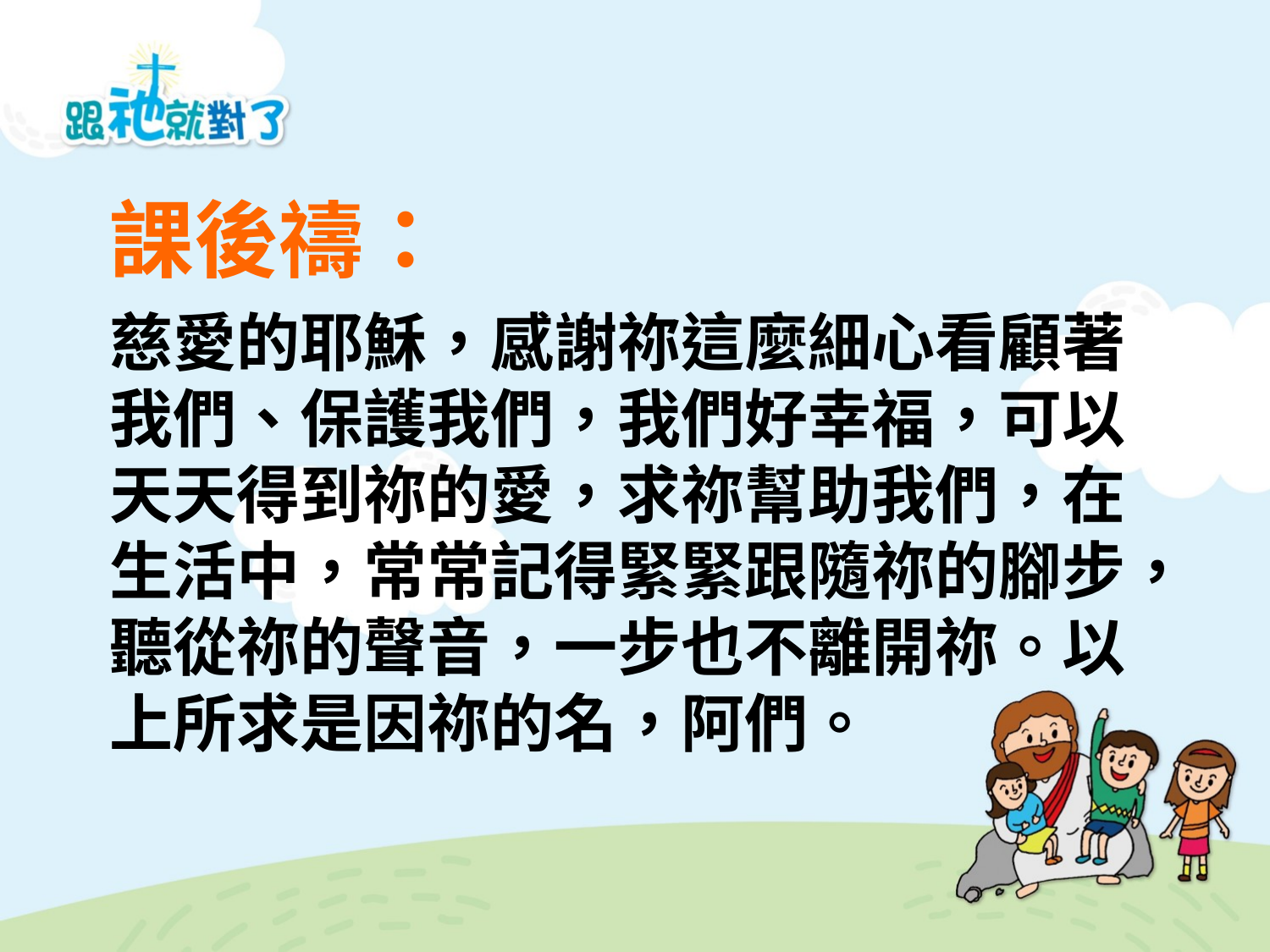

課後禱：
慈愛的耶穌，感謝祢這麼細心看顧著我們、保護我們，我們好幸福，可以天天得到祢的愛，求祢幫助我們，在生活中，常常記得緊緊跟隨祢的腳步，聽從祢的聲音，一步也不離開祢。以上所求是因祢的名，阿們。